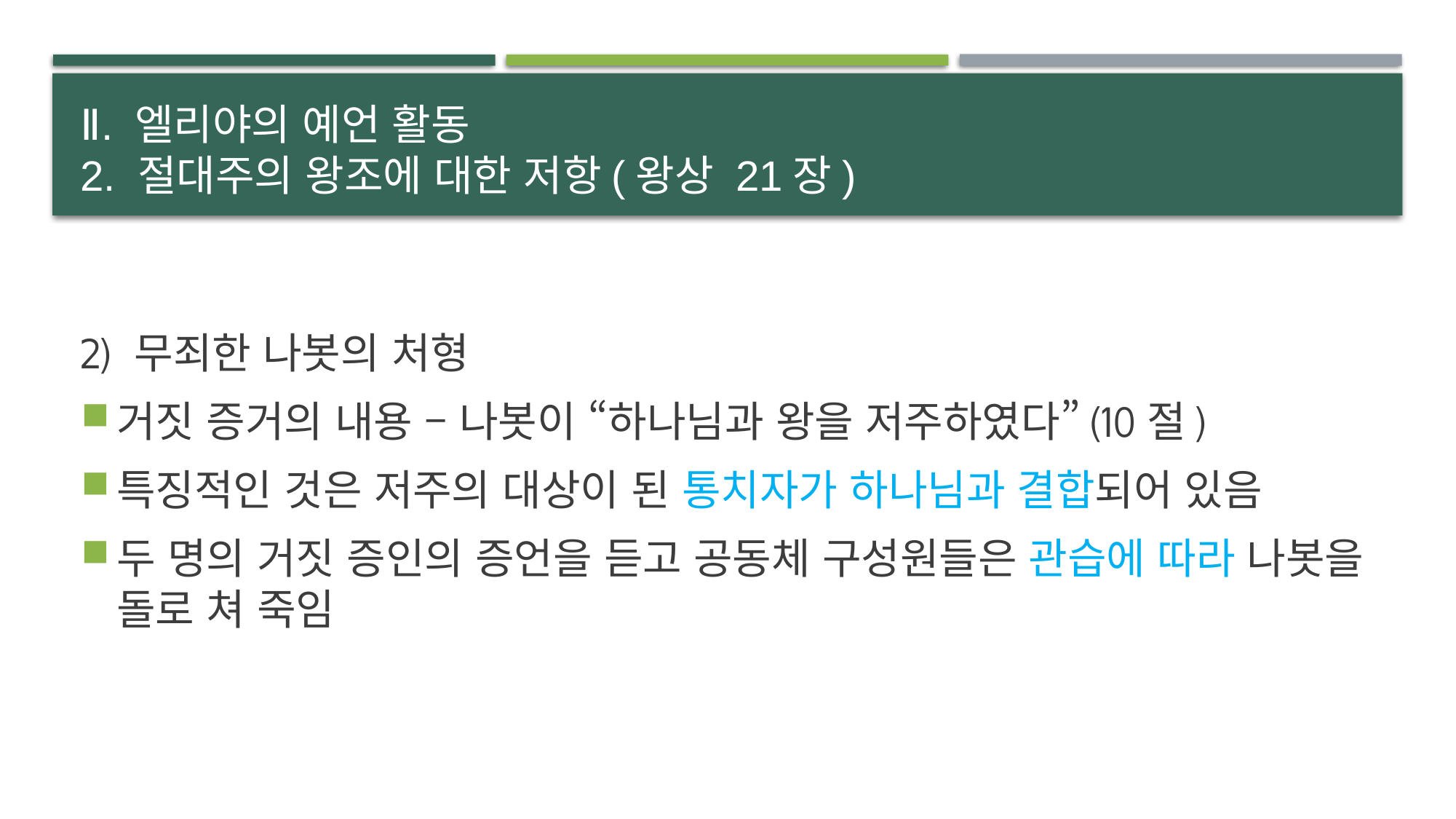

# Ⅱ. 엘리야의 예언 활동 2. 절대주의 왕조에 대한 저항(왕상 21장)
2) 무죄한 나봇의 처형
거짓 증거의 내용 – 나봇이 “하나님과 왕을 저주하였다”(10절)
특징적인 것은 저주의 대상이 된 통치자가 하나님과 결합되어 있음
두 명의 거짓 증인의 증언을 듣고 공동체 구성원들은 관습에 따라 나봇을 돌로 쳐 죽임